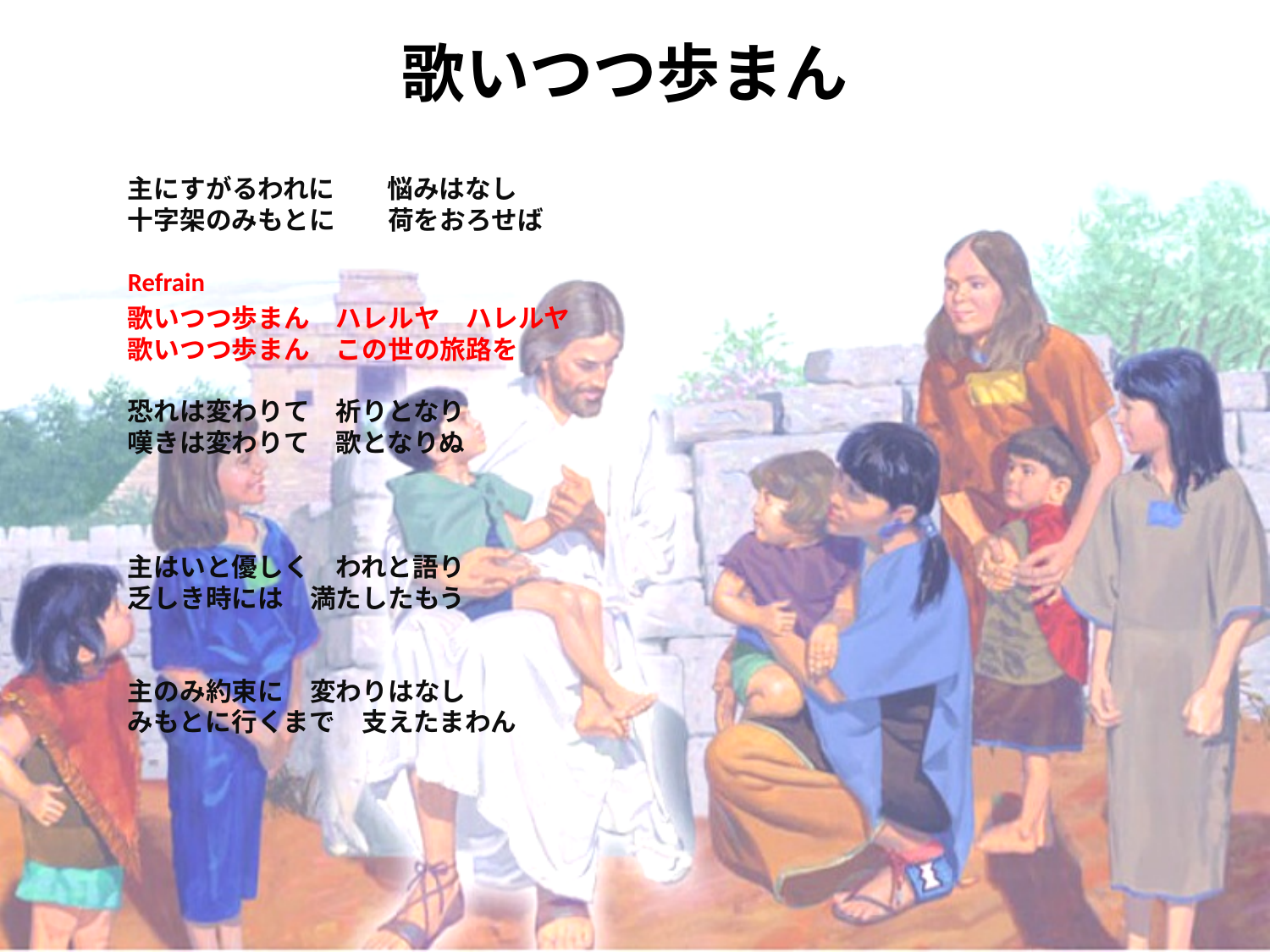

# 歌いつつ歩まん
主にすがるわれに　　悩みはなし
十字架のみもとに　　荷をおろせば
Refrain
歌いつつ歩まん　ハレルヤ　ハレルヤ
歌いつつ歩まん　この世の旅路を
恐れは変わりて　祈りとなり
嘆きは変わりて　歌となりぬ
主はいと優しく　われと語り
乏しき時には　満たしたもう
主のみ約束に　変わりはなし
みもとに行くまで　支えたまわん